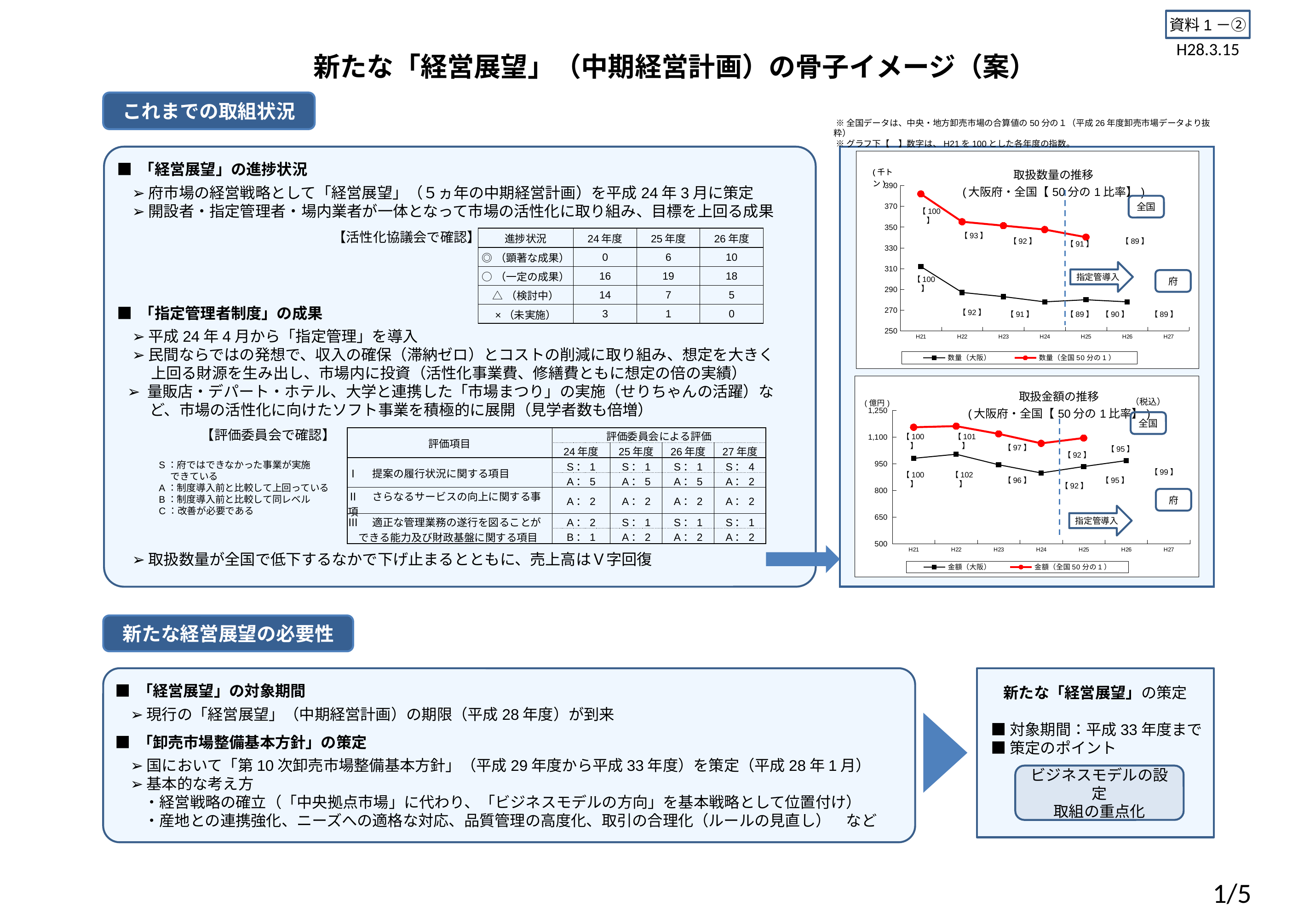

資料1－②
H28.3.15
新たな「経営展望」（中期経営計画）の骨子イメージ（案）
これまでの取組状況
 ※全国データは、中央・地方卸売市場の合算値の50分の１（平成26年度卸売市場データより抜粋）
 ※グラフ下【　】数字は、H21を100とした各年度の指数。

■ 「経営展望」の進捗状況

　➢ 府市場の経営戦略として「経営展望」（５ヵ年の中期経営計画）を平成24年3月に策定
　➢ 開設者・指定管理者・場内業者が一体となって市場の活性化に取り組み、目標を上回る成果

■ 「指定管理者制度」の成果

　➢ 平成24年4月から「指定管理」を導入
　➢ 民間ならではの発想で、収入の確保（滞納ゼロ）とコストの削減に取り組み、想定を大きく
　　 上回る財源を生み出し、市場内に投資（活性化事業費、修繕費ともに想定の倍の実績）
   ➢ 量販店・デパート・ホテル、大学と連携した「市場まつり」の実施（せりちゃんの活躍）な
   　 ど、市場の活性化に向けたソフト事業を積極的に展開（見学者数も倍増）

　➢ 取扱数量が全国で低下するなかで下げ止まるとともに、売上高はＶ字回復

[unsupported chart]

全国
【100】
【活性化協議会で確認】
| 進捗状況 | 24年度 | 25年度 | 26年度 |
| --- | --- | --- | --- |
| ◎（顕著な成果） | 0 | 6 | 10 |
| ○（一定の成果） | 16 | 19 | 18 |
| △（検討中） | 14 | 7 | 5 |
| ×（未実施） | 3 | 1 | 0 |
【93】
【92】
【89】
【91】
指定管導入
指定管導入
府
【100】
府
【92】
【91】
【89】
【90】
【89】

[unsupported chart]

（税込）
全国
【評価委員会で確認】

S：府ではできなかった事業が実施
　 できている
A：制度導入前と比較して上回っている
B：制度導入前と比較して同レベル
C：改善が必要である
| 評価項目 | 評価委員会による評価 |  |  |  |
| --- | --- | --- | --- | --- |
|  | 24年度 | 25年度 | 26年度 | 27年度 |
| Ⅰ　提案の履行状況に関する項目 | S：1 | S：1 | S：1 | S：4 |
|  | A：5 | A：5 | A：5 | A：2 |
| Ⅱ　さらなるサービスの向上に関する事項 | A：2 | A：2 | A：2 | A：2 |
| Ⅲ　適正な管理業務の遂行を図ることが 　できる能力及び財政基盤に関する項目 | A：2 | S：1 | S：1 | S：1 |
|  | B：1 | A：2 | A：2 | A：2 |
【100】
【101】
【97】
【95】
【92】
【99】
【100】
【102】
【96】
【95】
【92】
府
指定管導入

新たな経営展望の必要性
■ 「経営展望」の対象期間

　➢ 現行の「経営展望」（中期経営計画）の期限（平成28年度）が到来

■ 「卸売市場整備基本方針」の策定

　➢ 国において「第10次卸売市場整備基本方針」（平成29年度から平成33年度）を策定（平成28年1月）
　➢ 基本的な考え方
　    ・経営戦略の確立（「中央拠点市場」に代わり、「ビジネスモデルの方向」を基本戦略として位置付け）
　    ・産地との連携強化、ニーズへの適格な対応、品質管理の高度化、取引の合理化（ルールの見直し）　など

新たな「経営展望」の策定

  ■対象期間：平成33年度まで
  ■策定のポイント

ビジネスモデルの設定
取組の重点化